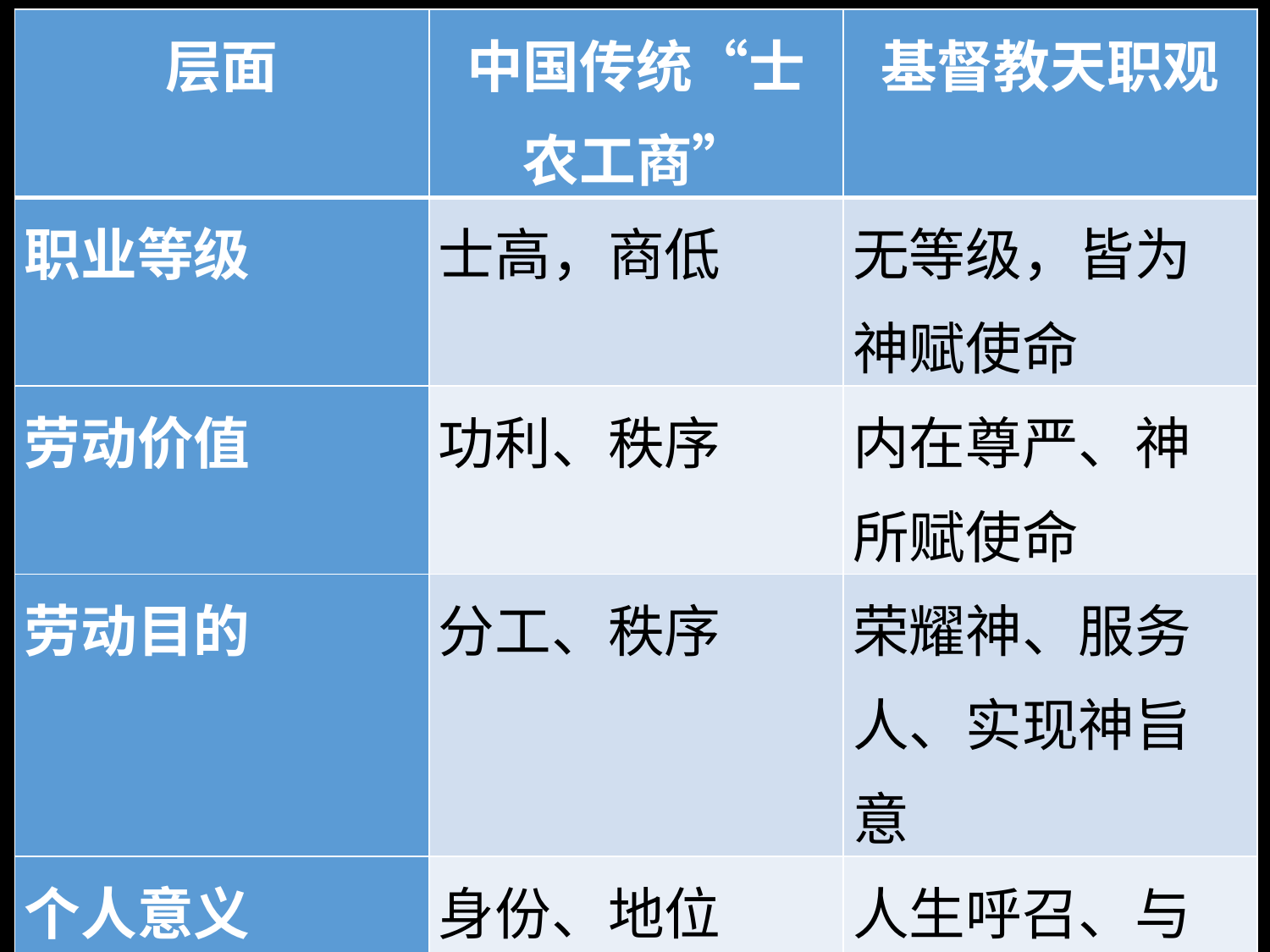

| 层面 | 中国传统“士农工商” | 基督教天职观 |
| --- | --- | --- |
| 职业等级 | 士高，商低 | 无等级，皆为神赋使命 |
| 劳动价值 | 功利、秩序 | 内在尊严、神所赋使命 |
| 劳动目的 | 分工、秩序 | 荣耀神、服务人、实现神旨意 |
| 个人意义 | 身份、地位 | 人生呼召、与神同行 |
| 社会观 | 等级与分工 | 每个职业皆服务神与他人 |